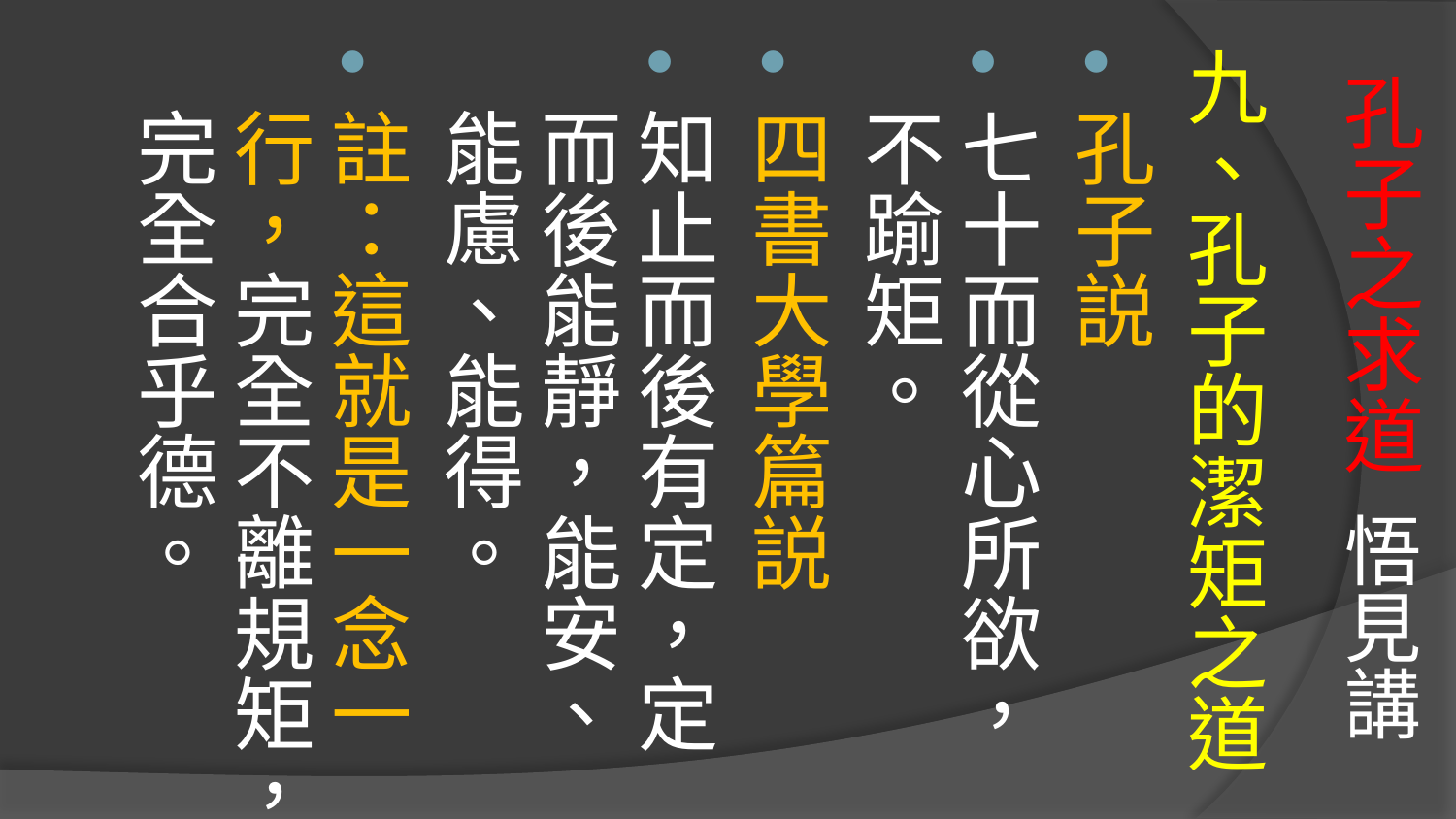

# 孔子之求道  悟見講
九、孔子的潔矩之道
孔子説
七十而從心所欲，不踰矩。
四書大學篇説
知止而後有定，定而後能靜，能安、能慮、能得。
註：這就是一念一行，完全不離規矩，完全合乎德。